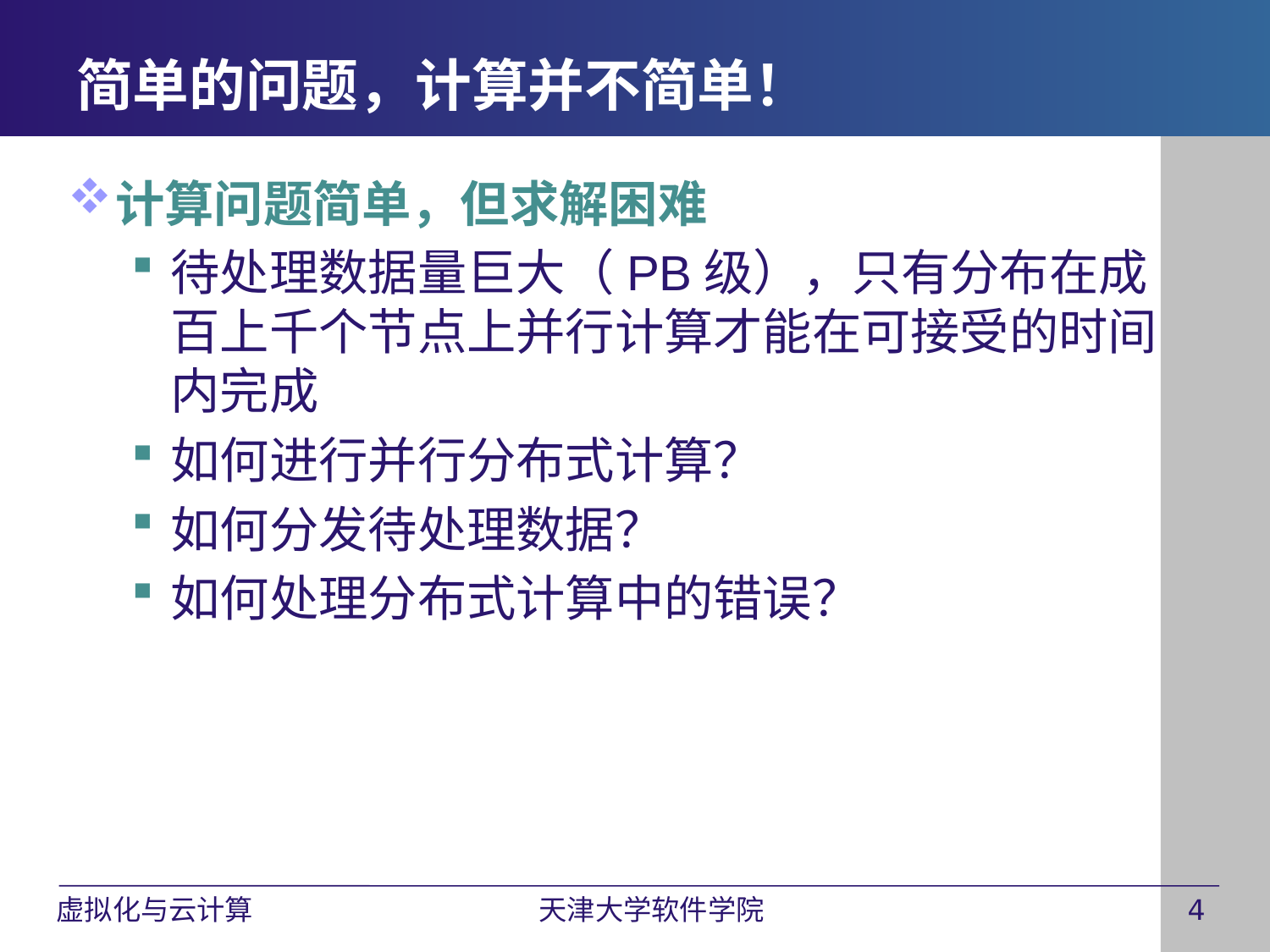

# 简单的问题，计算并不简单！
计算问题简单，但求解困难
待处理数据量巨大（PB级），只有分布在成百上千个节点上并行计算才能在可接受的时间内完成
如何进行并行分布式计算？
如何分发待处理数据？
如何处理分布式计算中的错误？